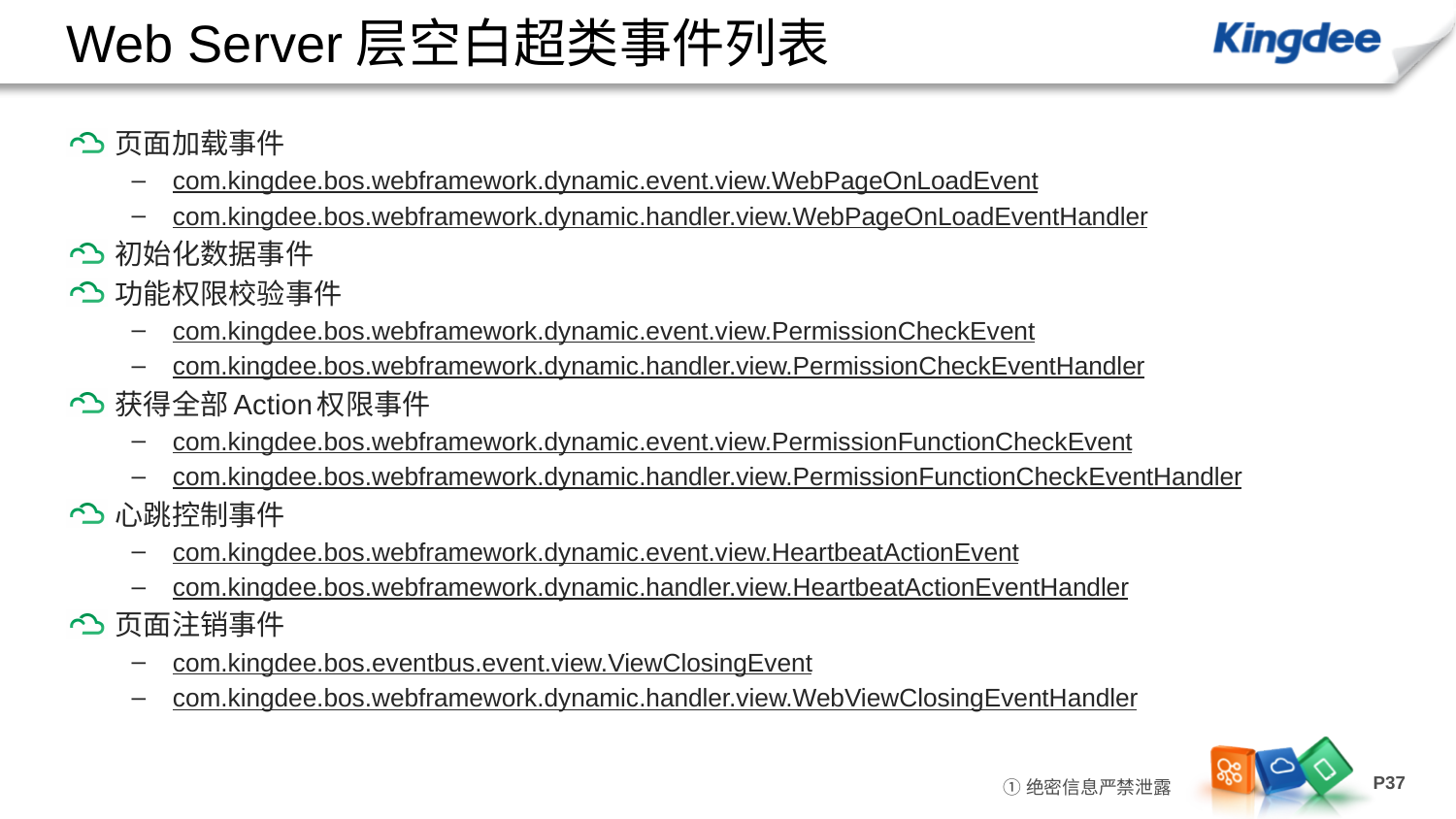

# Web Server层空白超类事件列表
页面加载事件
com.kingdee.bos.webframework.dynamic.event.view.WebPageOnLoadEvent
com.kingdee.bos.webframework.dynamic.handler.view.WebPageOnLoadEventHandler
初始化数据事件
功能权限校验事件
com.kingdee.bos.webframework.dynamic.event.view.PermissionCheckEvent
com.kingdee.bos.webframework.dynamic.handler.view.PermissionCheckEventHandler
获得全部Action权限事件
com.kingdee.bos.webframework.dynamic.event.view.PermissionFunctionCheckEvent
com.kingdee.bos.webframework.dynamic.handler.view.PermissionFunctionCheckEventHandler
心跳控制事件
com.kingdee.bos.webframework.dynamic.event.view.HeartbeatActionEvent
com.kingdee.bos.webframework.dynamic.handler.view.HeartbeatActionEventHandler
页面注销事件
com.kingdee.bos.eventbus.event.view.ViewClosingEvent
com.kingdee.bos.webframework.dynamic.handler.view.WebViewClosingEventHandler